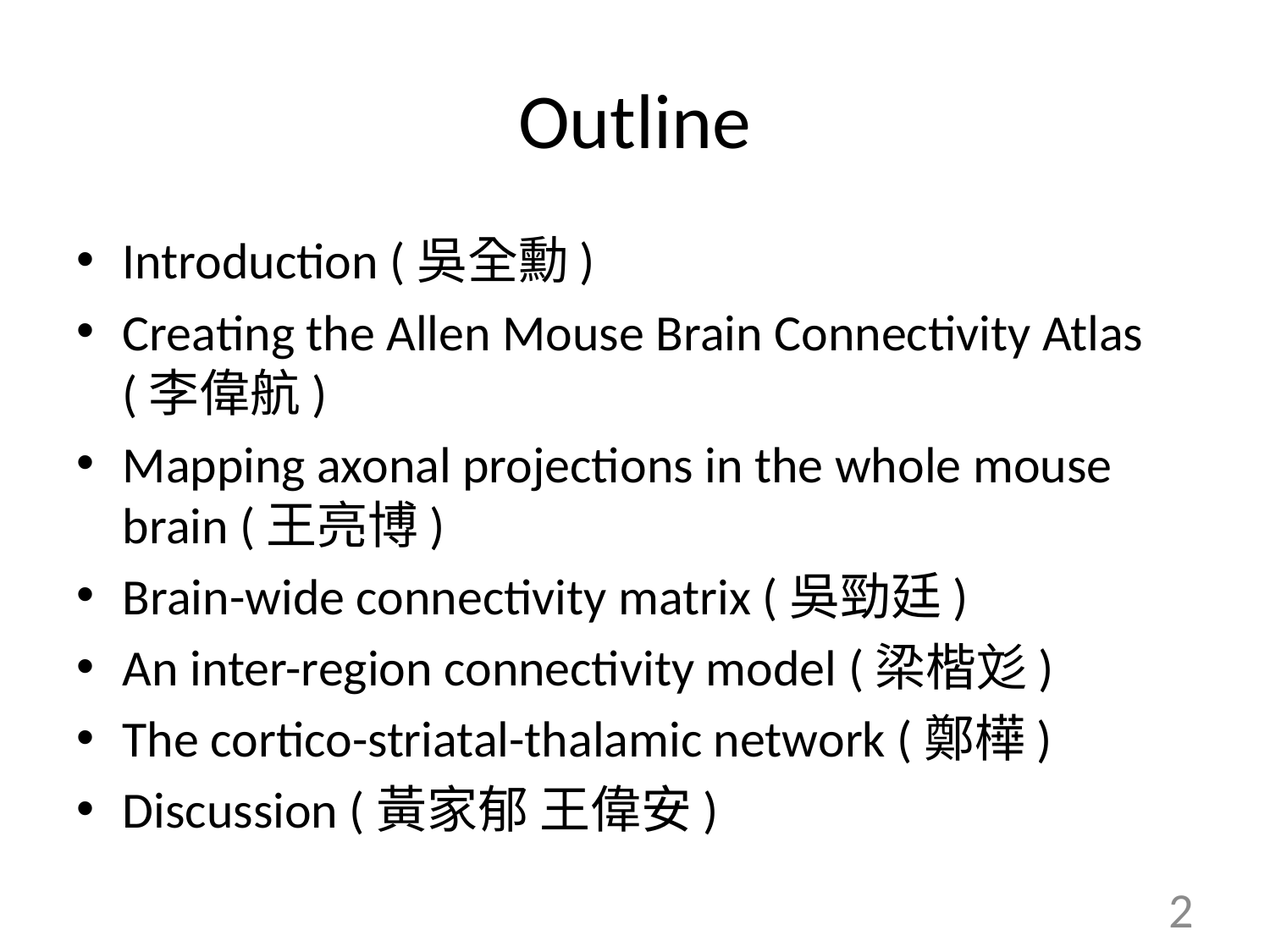

# Outline
Introduction (吳全勳)
Creating the Allen Mouse Brain Connectivity Atlas (李偉航)
Mapping axonal projections in the whole mouse brain (王亮博)
Brain-wide connectivity matrix (吳勁廷)
An inter-region connectivity model (梁楷彣)
The cortico-striatal-thalamic network (鄭樺)
Discussion (黃家郁 王偉安)
2